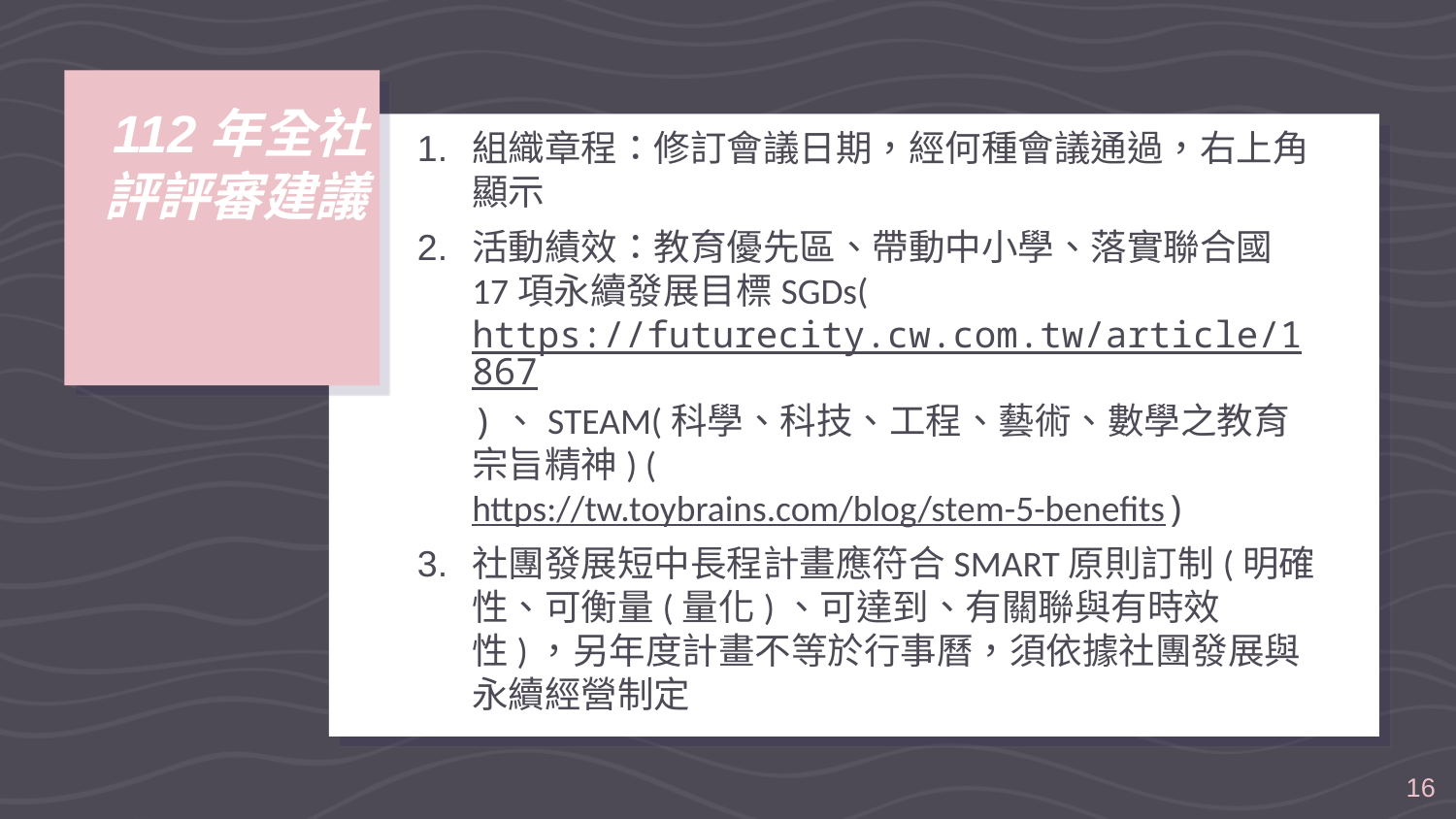

# 112年全社評評審建議
組織章程：修訂會議日期，經何種會議通過，右上角顯示
活動績效：教育優先區、帶動中小學、落實聯合國17項永續發展目標SGDs(https://futurecity.cw.com.tw/article/1867)、STEAM(科學、科技、工程、藝術、數學之教育宗旨精神) (https://tw.toybrains.com/blog/stem-5-benefits)
社團發展短中長程計畫應符合SMART原則訂制(明確性、可衡量(量化)、可達到、有關聯與有時效性)，另年度計畫不等於行事曆，須依據社團發展與永續經營制定
16